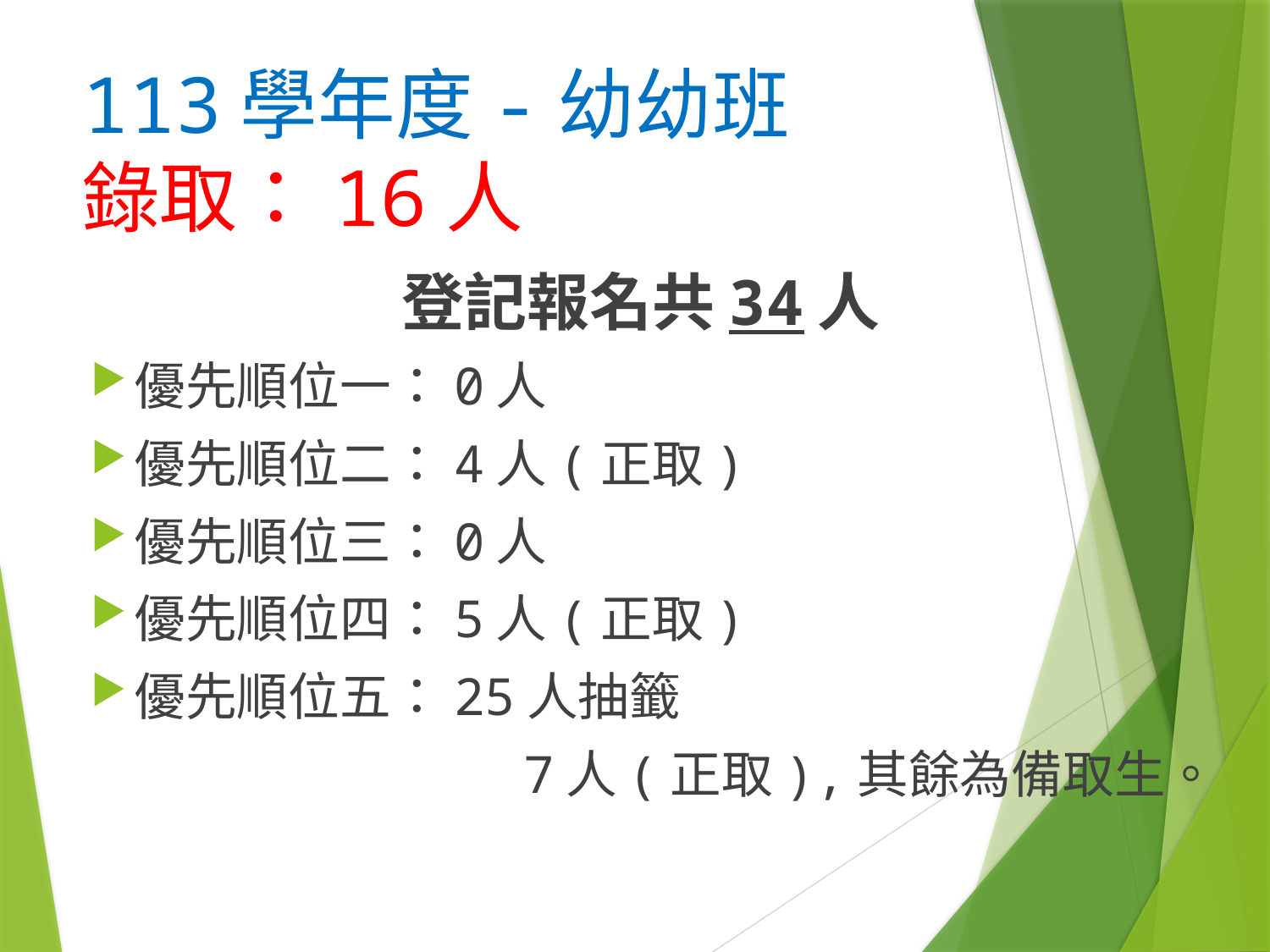

# 113學年度-幼幼班 錄取：16人
登記報名共34人
優先順位一：0人
優先順位二：4人(正取)
優先順位三：0人
優先順位四：5人(正取)
優先順位五：25人抽籤
              7人(正取),其餘為備取生。